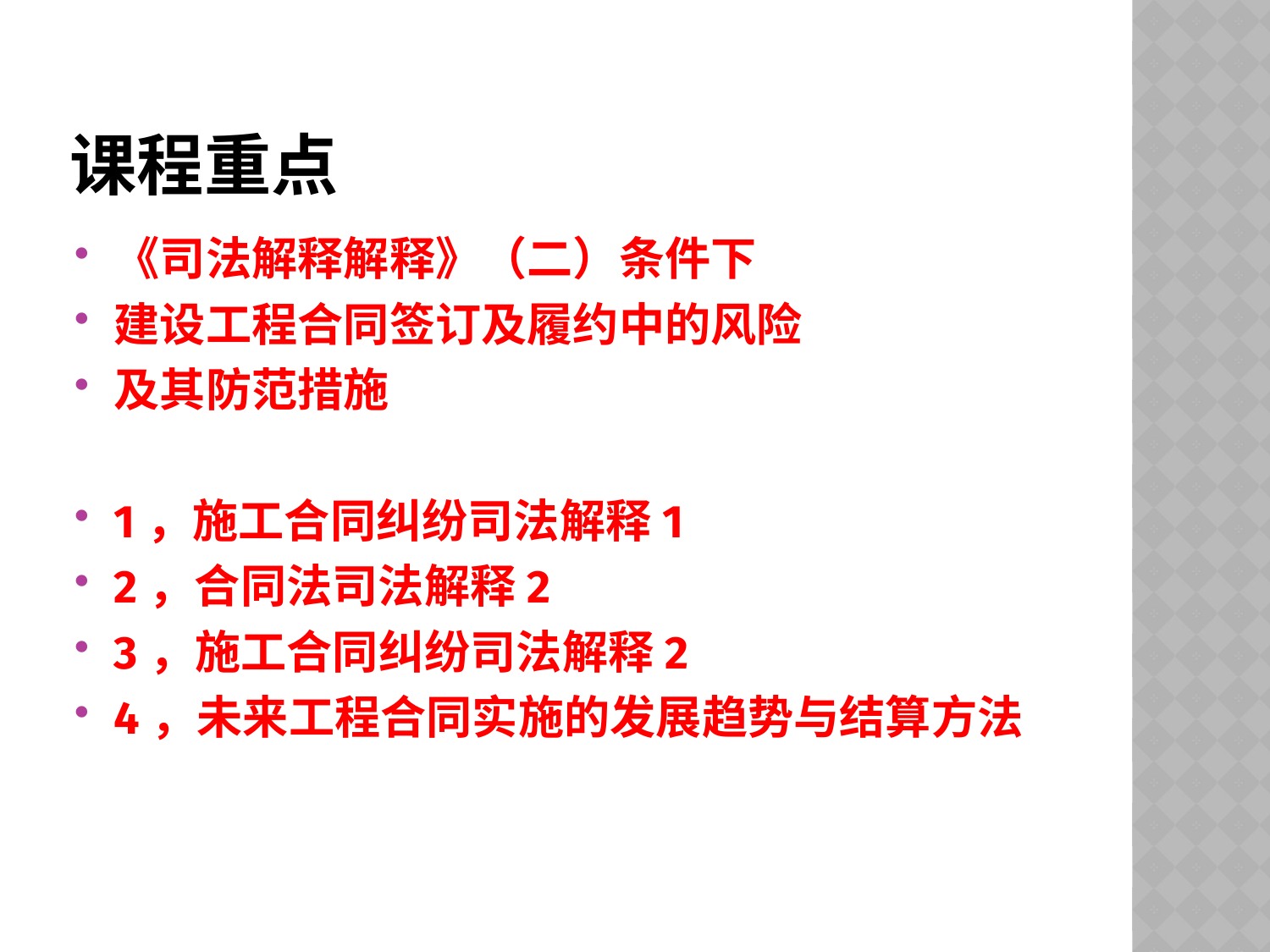

# 课程重点
《司法解释解释》（二）条件下
建设工程合同签订及履约中的风险
及其防范措施

1，施工合同纠纷司法解释1
2，合同法司法解释2
3，施工合同纠纷司法解释2
4，未来工程合同实施的发展趋势与结算方法